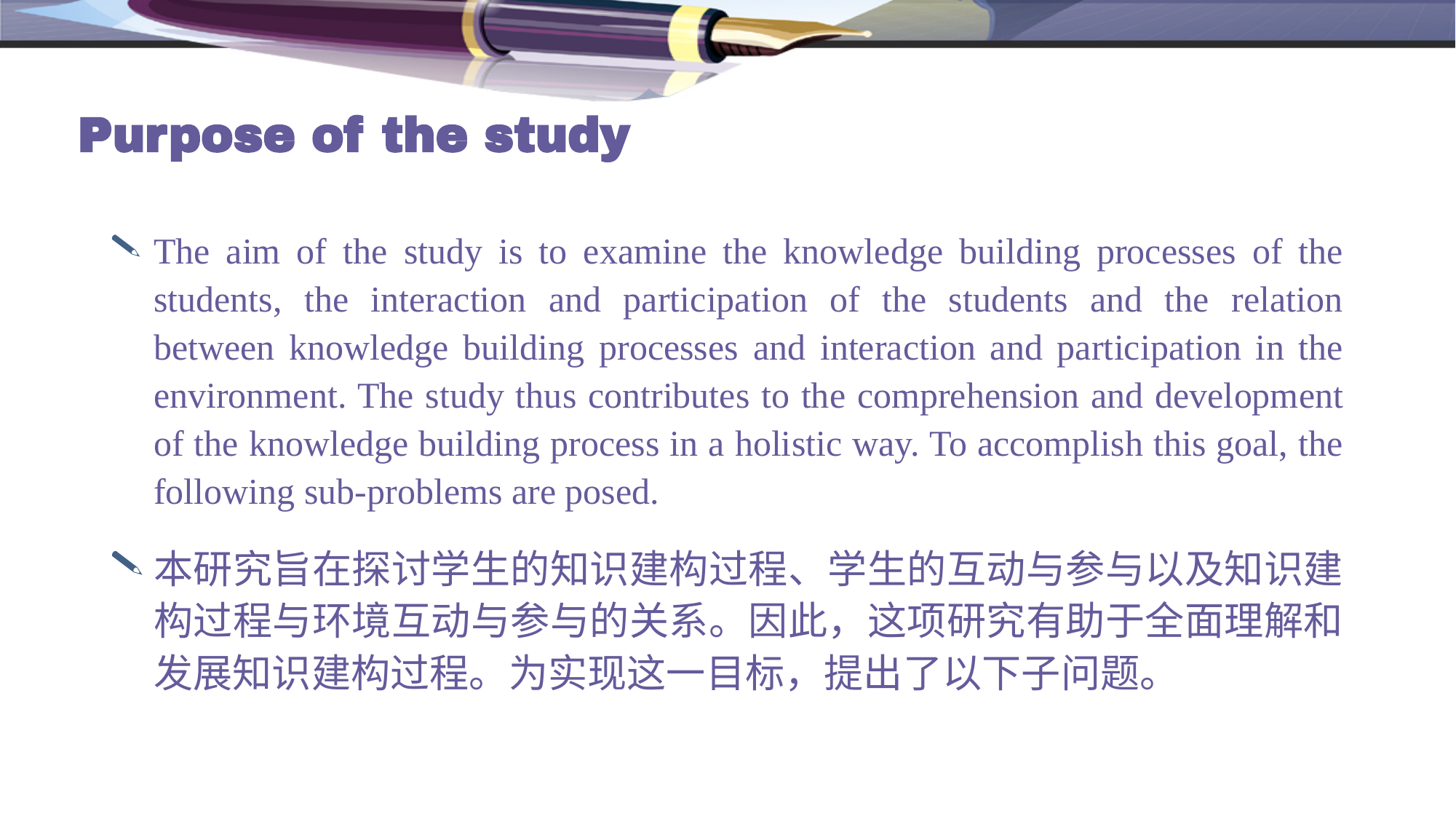

# Purpose of the study
The aim of the study is to examine the knowledge building processes of the students, the interaction and participation of the students and the relation between knowledge building processes and interaction and participation in the environment. The study thus contributes to the comprehension and development of the knowledge building process in a holistic way. To accomplish this goal, the following sub-problems are posed.
本研究旨在探讨学生的知识建构过程、学生的互动与参与以及知识建构过程与环境互动与参与的关系。因此，这项研究有助于全面理解和发展知识建构过程。为实现这一目标，提出了以下子问题。